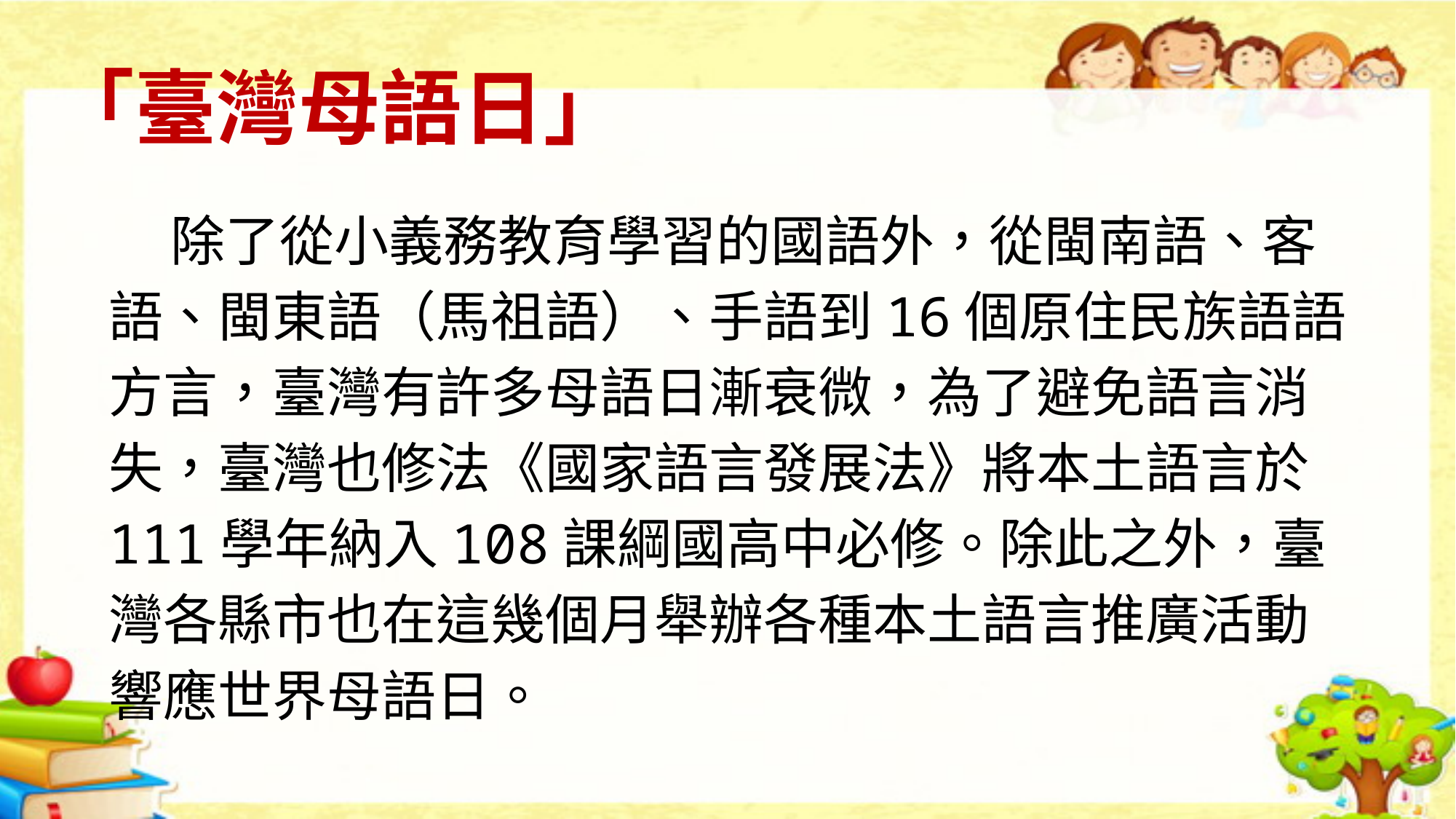

# 「臺灣母語日」
    除了從小義務教育學習的國語外，從閩南語、客語、閩東語（馬祖語）、手語到16個原住民族語語方言，臺灣有許多母語日漸衰微，為了避免語言消失，臺灣也修法《國家語言發展法》將本土語言於111學年納入108課綱國高中必修。除此之外，臺灣各縣市也在這幾個月舉辦各種本土語言推廣活動響應世界母語日。